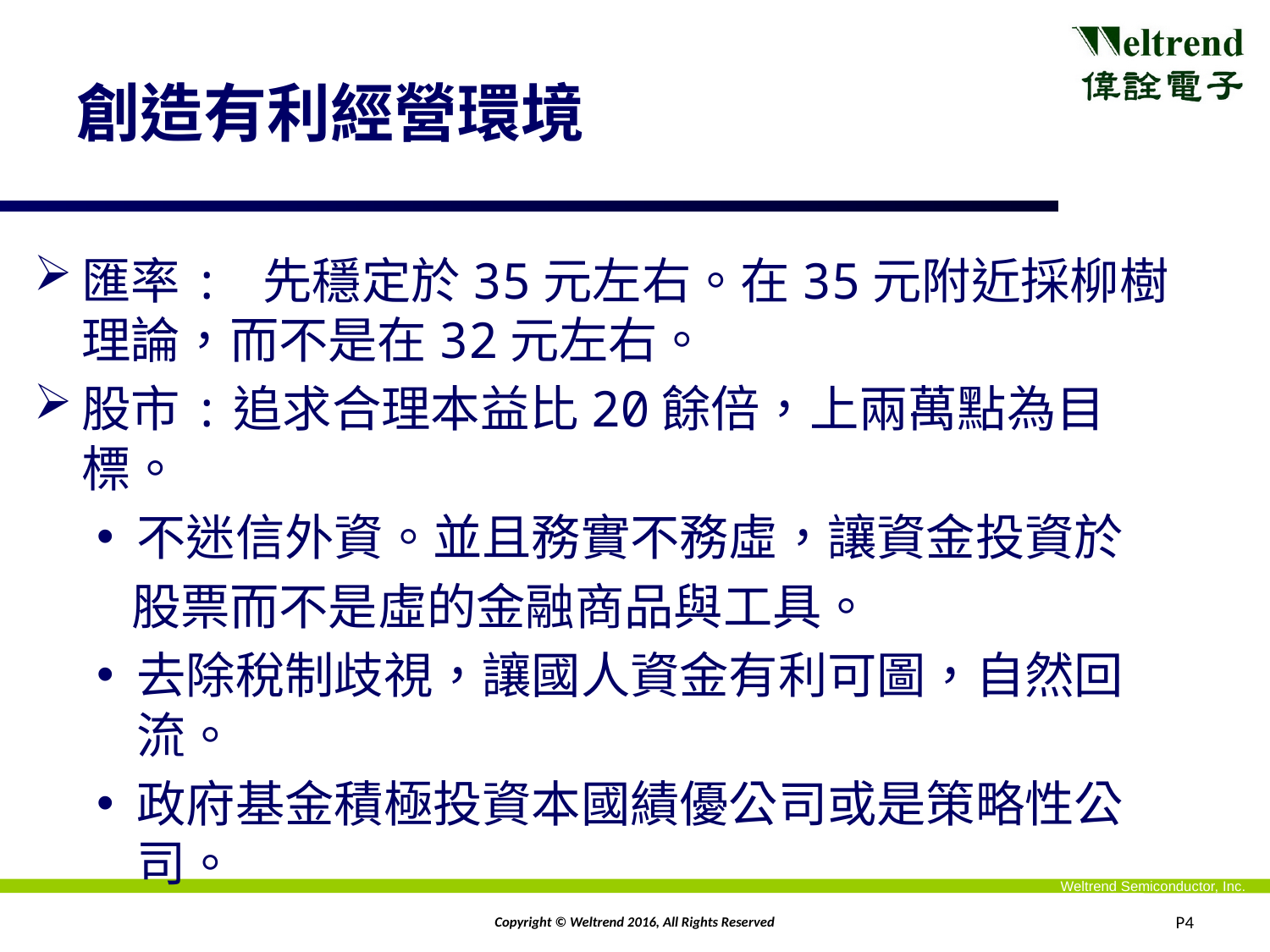

# 創造有利經營環境
匯率: 先穩定於35元左右。在35元附近採柳樹理論，而不是在32元左右。
股市:追求合理本益比20餘倍，上兩萬點為目標。
不迷信外資。並且務實不務虛，讓資金投資於
  股票而不是虛的金融商品與工具。
去除稅制歧視，讓國人資金有利可圖，自然回流。
政府基金積極投資本國績優公司或是策略性公司。
Copyright © Weltrend 2016, All Rights Reserved
P4